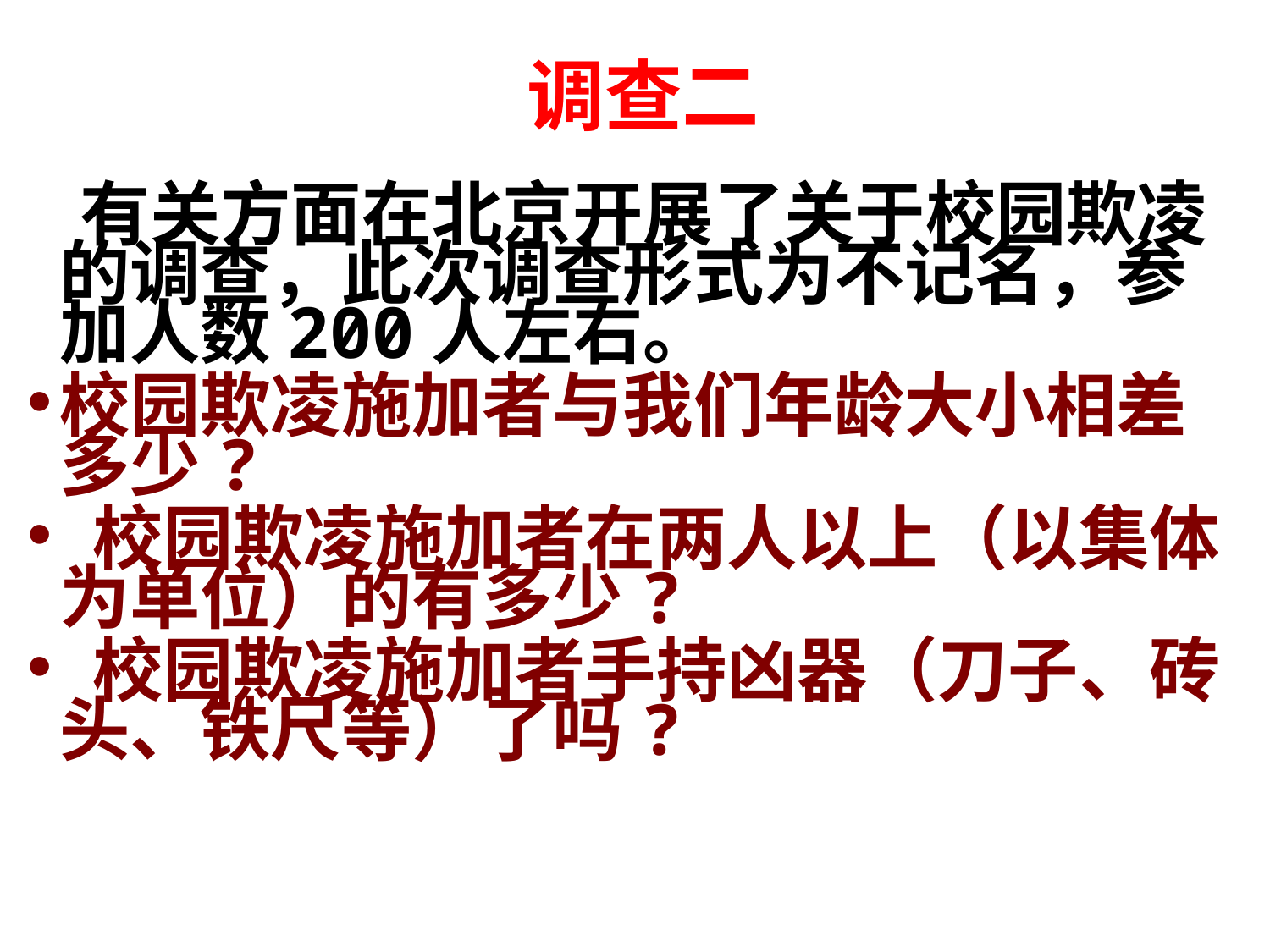

调查二
   有关方面在北京开展了关于校园欺凌的调查，此次调查形式为不记名，参加人数200人左右。
校园欺凌施加者与我们年龄大小相差多少?
 校园欺凌施加者在两人以上（以集体为单位）的有多少?
 校园欺凌施加者手持凶器（刀子、砖头、铁尺等）了吗?